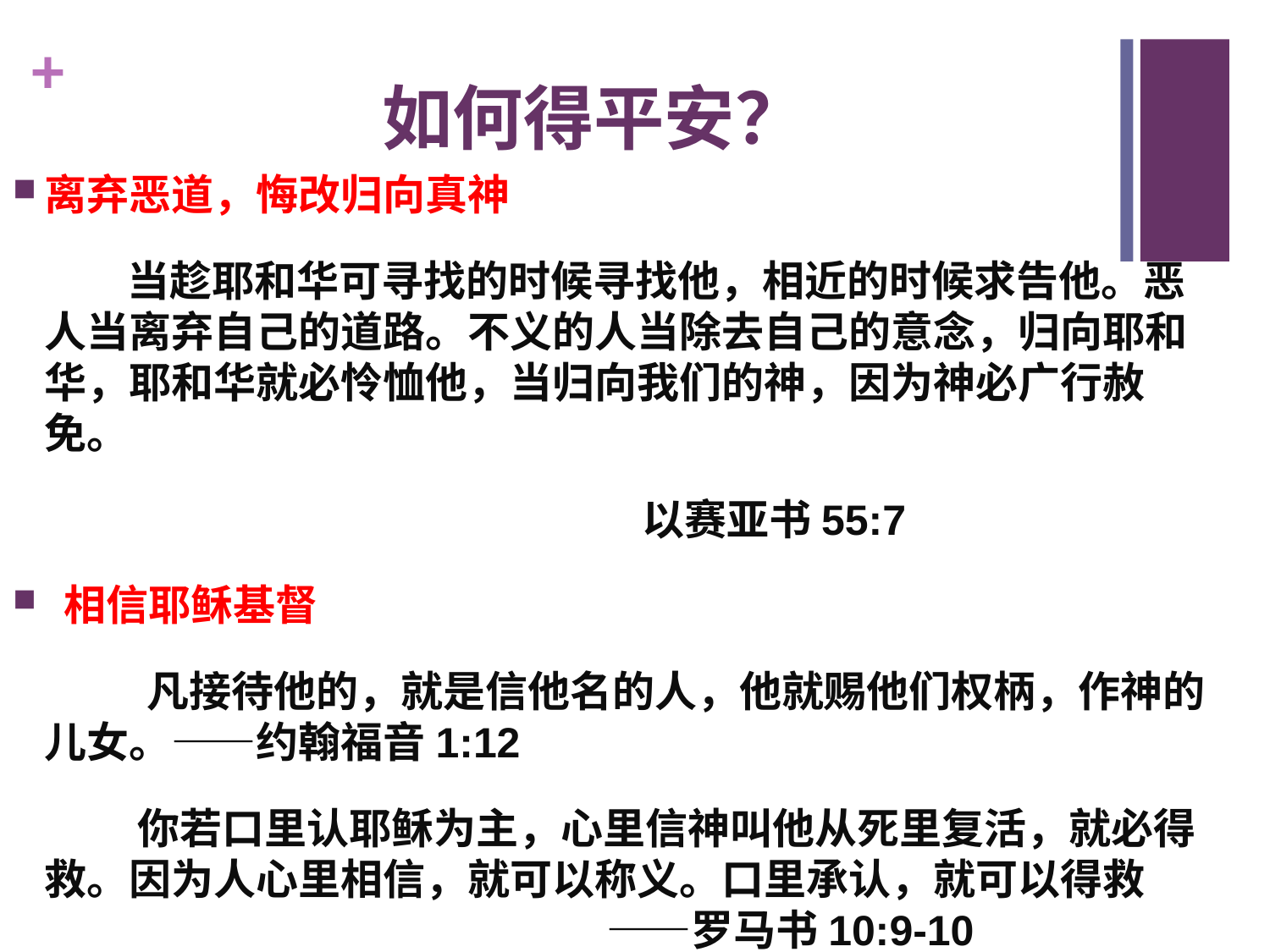

离弃恶道，悔改归向真神
           当趁耶和华可寻找的时候寻找他，相近的时候求告他。恶人当离弃自己的道路。不义的人当除去自己的意念，归向耶和华，耶和华就必怜恤他，当归向我们的神，因为神必广行赦免。
                                                                 以赛亚书55:7
 相信耶稣基督
             凡接待他的，就是信他名的人，他就赐他们权柄，作神的儿女。——约翰福音1:12
            你若口里认耶稣为主，心里信神叫他从死里复活，就必得救。因为人心里相信，就可以称义。口里承认，就可以得救
                                                           ——罗马书10:9-10

# 如何得平安？